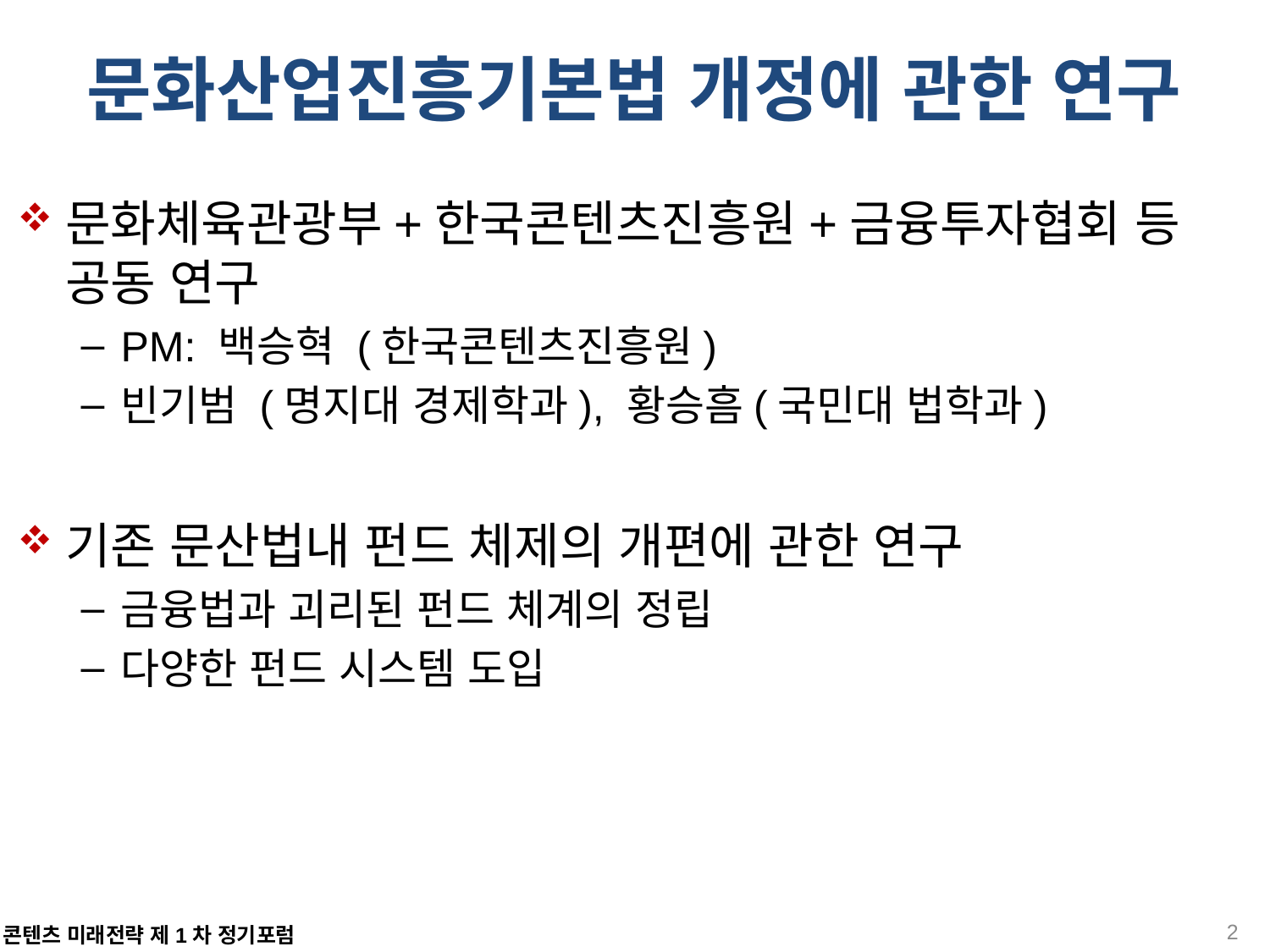

# 문화산업진흥기본법 개정에 관한 연구
문화체육관광부+한국콘텐츠진흥원+금융투자협회 등 공동 연구
PM: 백승혁 (한국콘텐츠진흥원)
빈기범 (명지대 경제학과), 황승흠(국민대 법학과)

기존 문산법내 펀드 체제의 개편에 관한 연구
금융법과 괴리된 펀드 체계의 정립
다양한 펀드 시스템 도입

2